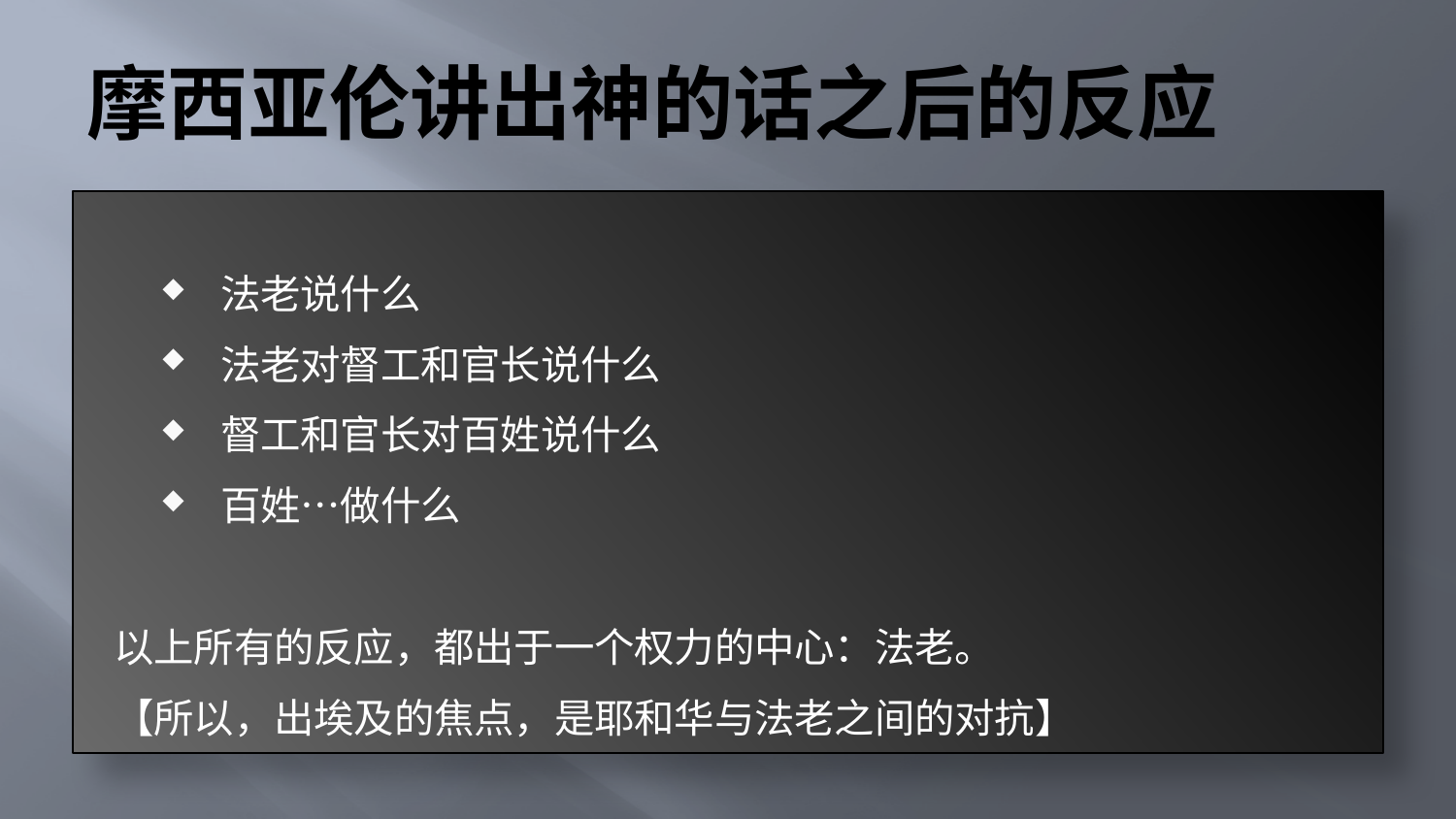

# 摩西亚伦讲出神的话之后的反应

法老说什么
法老对督工和官长说什么
督工和官长对百姓说什么
百姓…做什么

		以上所有的反应，都出于一个权力的中心：法老。
		【所以，出埃及的焦点，是耶和华与法老之间的对抗】